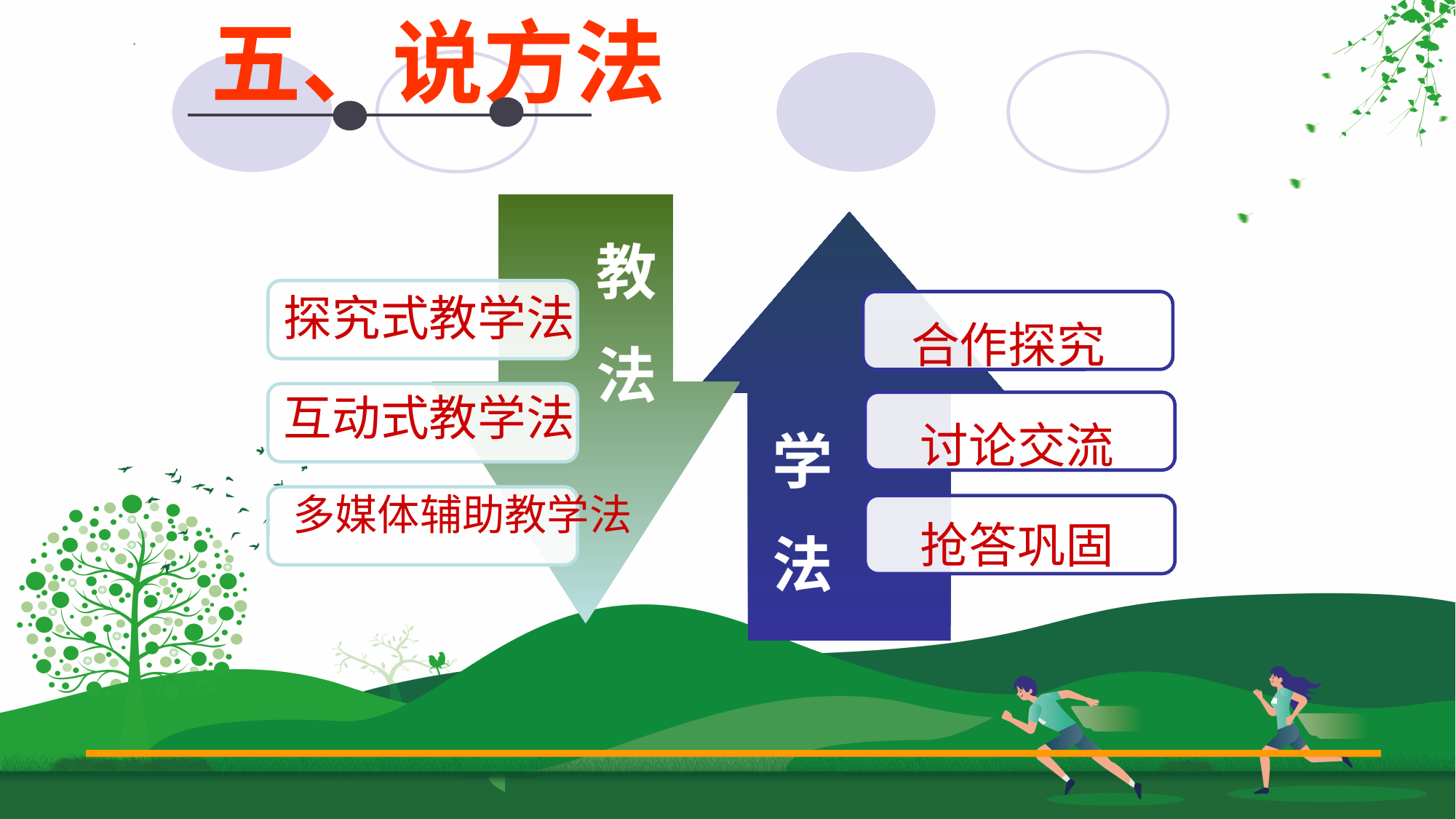

五、说方法

教
法

学
法

探究式教学法
合作探究
互动式教学法
讨论交流
多媒体辅助教学法
抢答巩固